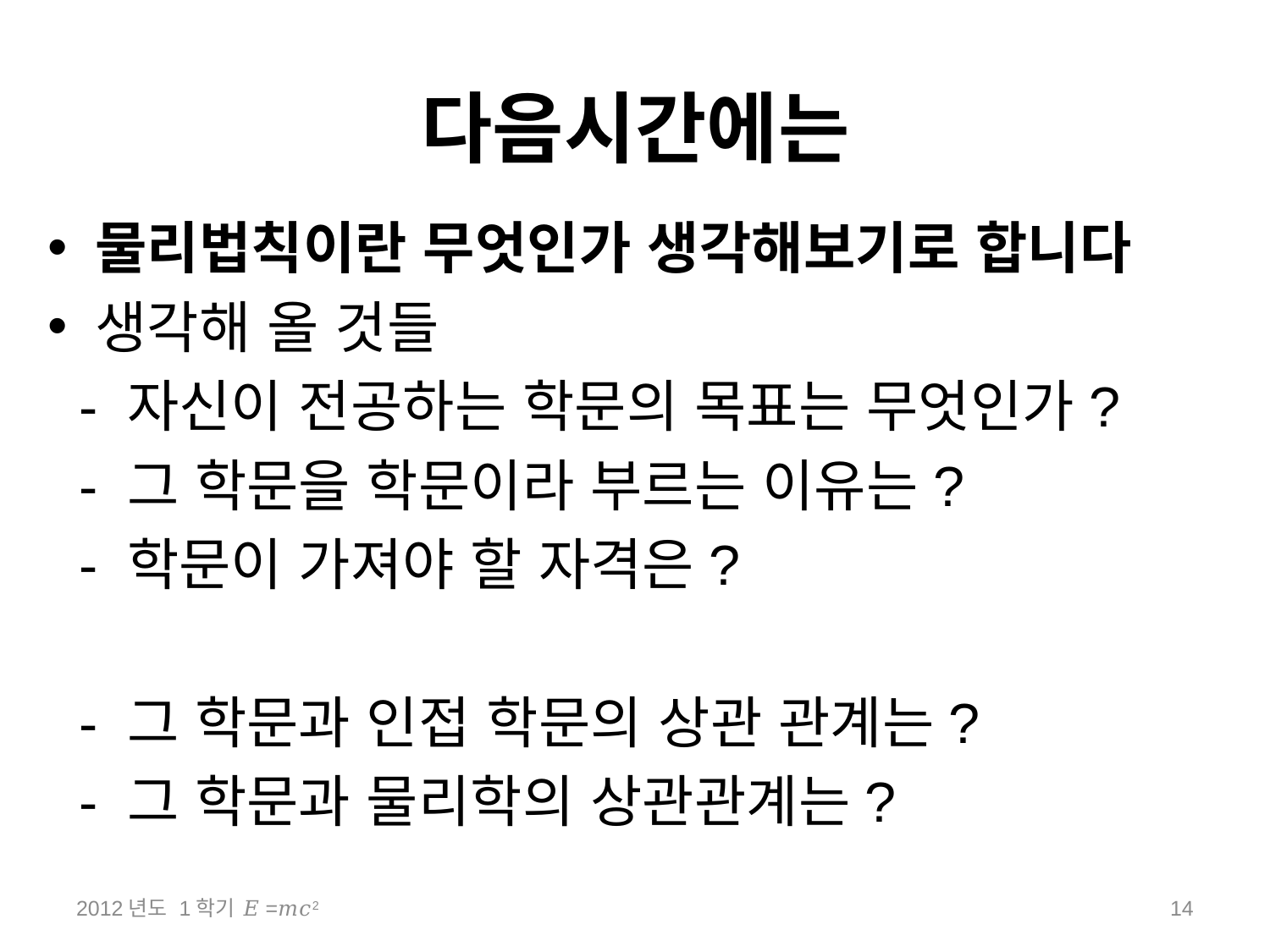

다음시간에는
물리법칙이란 무엇인가 생각해보기로 합니다
생각해 올 것들
  - 자신이 전공하는 학문의 목표는 무엇인가?
  - 그 학문을 학문이라 부르는 이유는?
  - 학문이 가져야 할 자격은?

  - 그 학문과 인접 학문의 상관 관계는?
  - 그 학문과 물리학의 상관관계는?

2012년도 1학기 𝐸=𝑚𝑐2
14